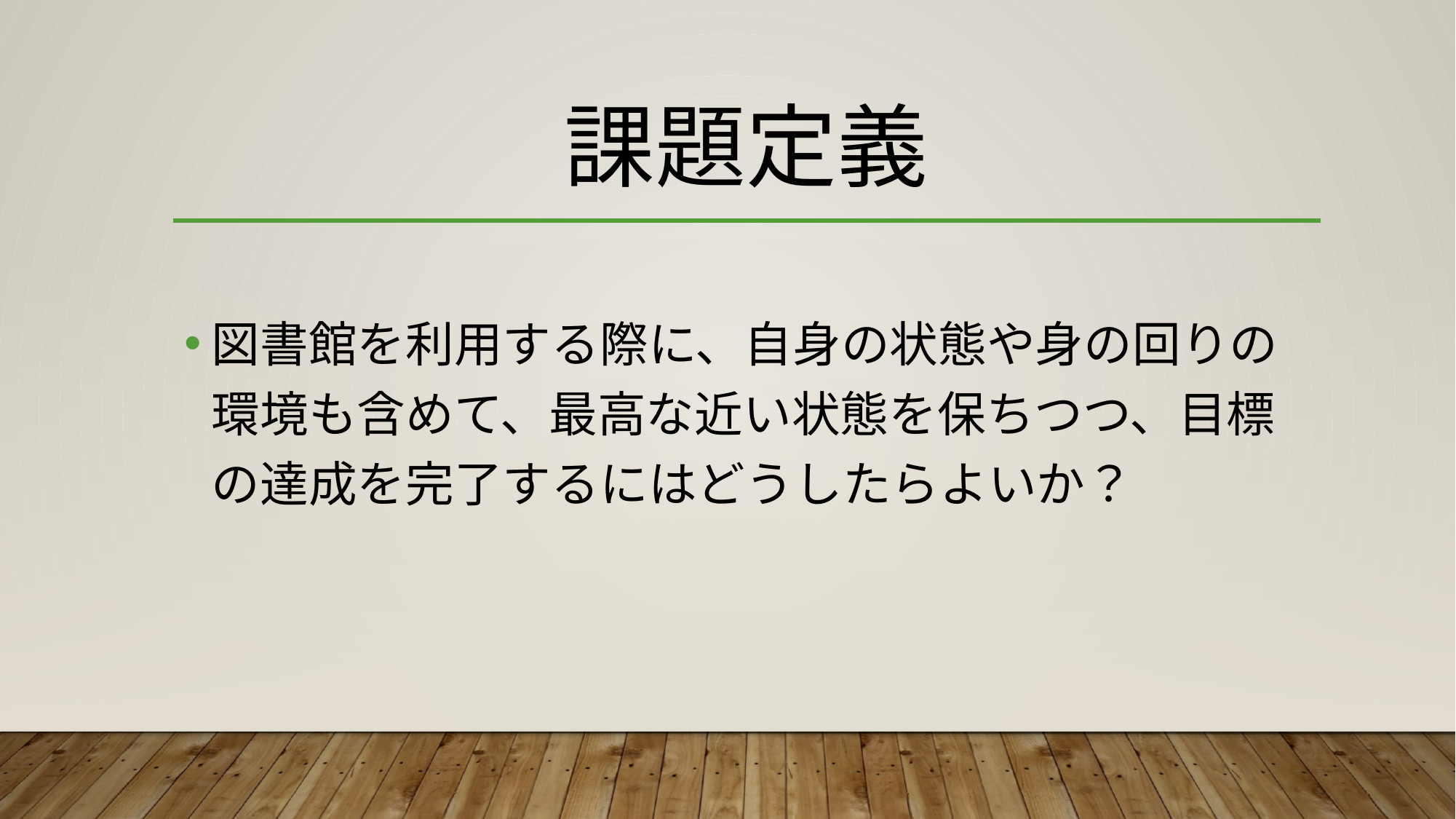

# 課題定義
図書館を利用する際に、自身の状態や身の回りの環境も含めて、最高な近い状態を保ちつつ、目標の達成を完了するにはどうしたらよいか？